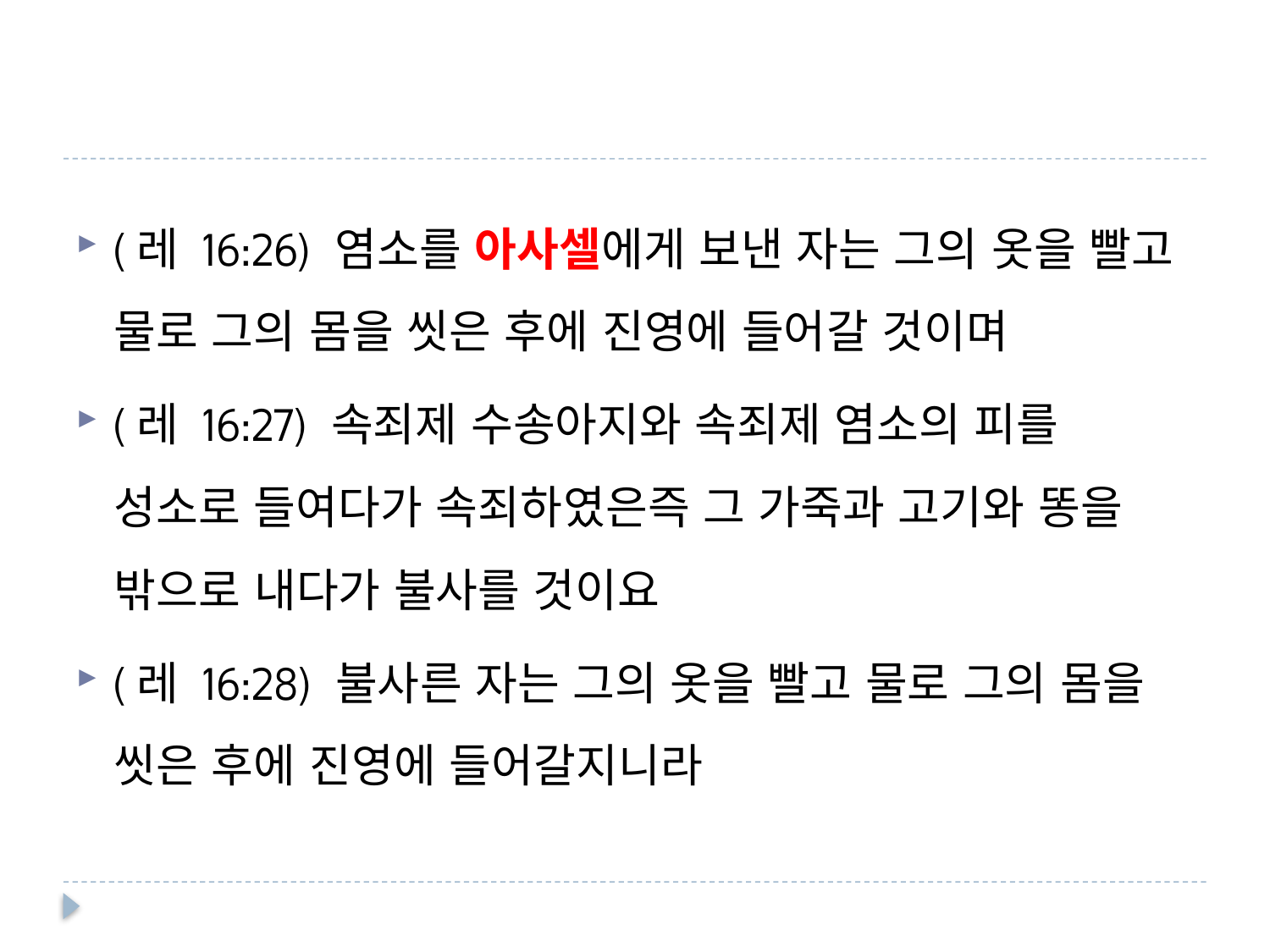

#
(레 16:26) 염소를 아사셀에게 보낸 자는 그의 옷을 빨고 물로 그의 몸을 씻은 후에 진영에 들어갈 것이며
(레 16:27) 속죄제 수송아지와 속죄제 염소의 피를 성소로 들여다가 속죄하였은즉 그 가죽과 고기와 똥을 밖으로 내다가 불사를 것이요
(레 16:28) 불사른 자는 그의 옷을 빨고 물로 그의 몸을 씻은 후에 진영에 들어갈지니라